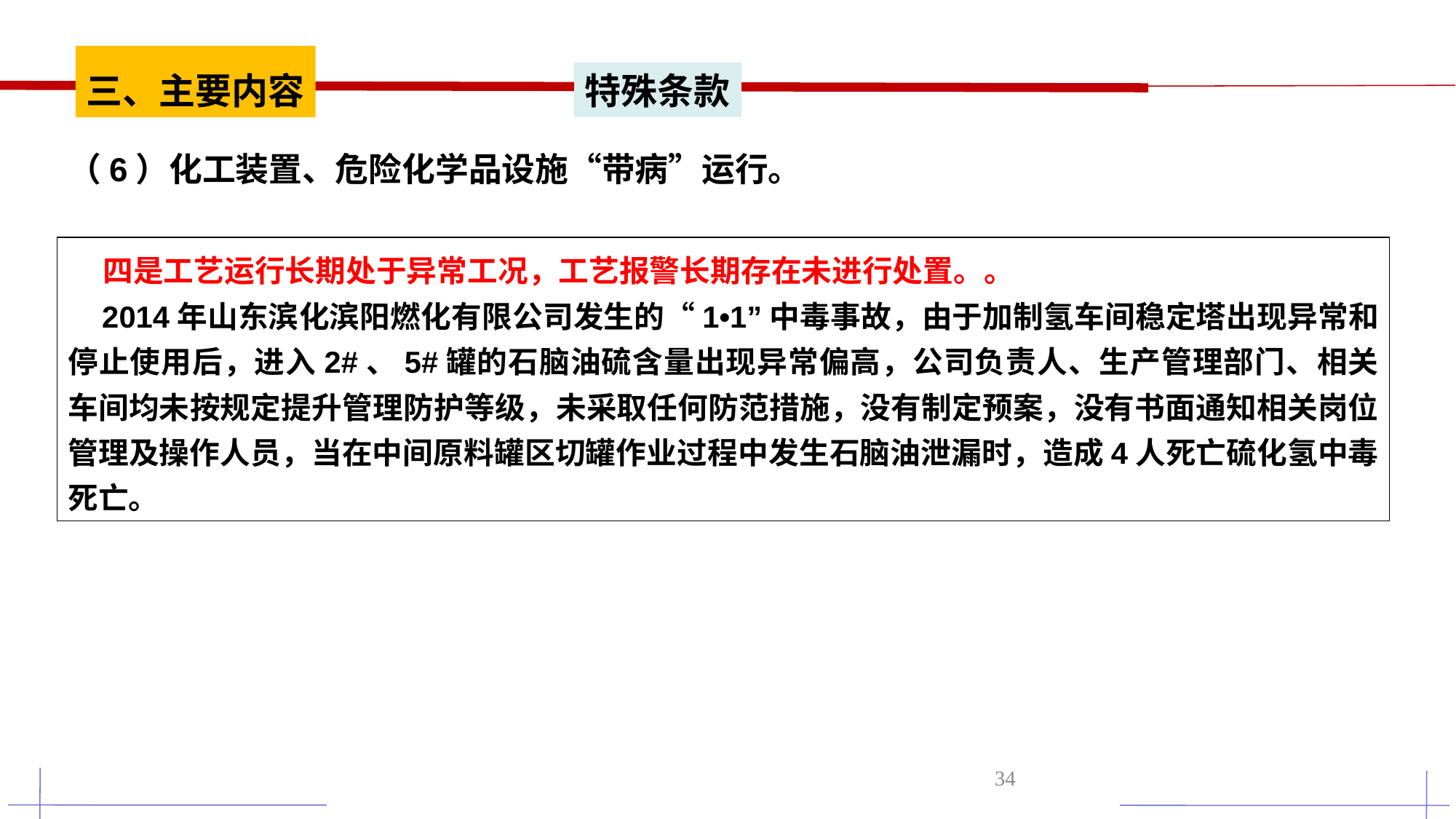

三、主要内容
特殊条款
（6）化工装置、危险化学品设施“带病”运行。
    四是工艺运行长期处于异常工况，工艺报警长期存在未进行处置。。
    2014年山东滨化滨阳燃化有限公司发生的“1•1”中毒事故，由于加制氢车间稳定塔出现异常和停止使用后，进入2#、5#罐的石脑油硫含量出现异常偏高，公司负责人、生产管理部门、相关车间均未按规定提升管理防护等级，未采取任何防范措施，没有制定预案，没有书面通知相关岗位管理及操作人员，当在中间原料罐区切罐作业过程中发生石脑油泄漏时，造成4人死亡硫化氢中毒死亡。
34